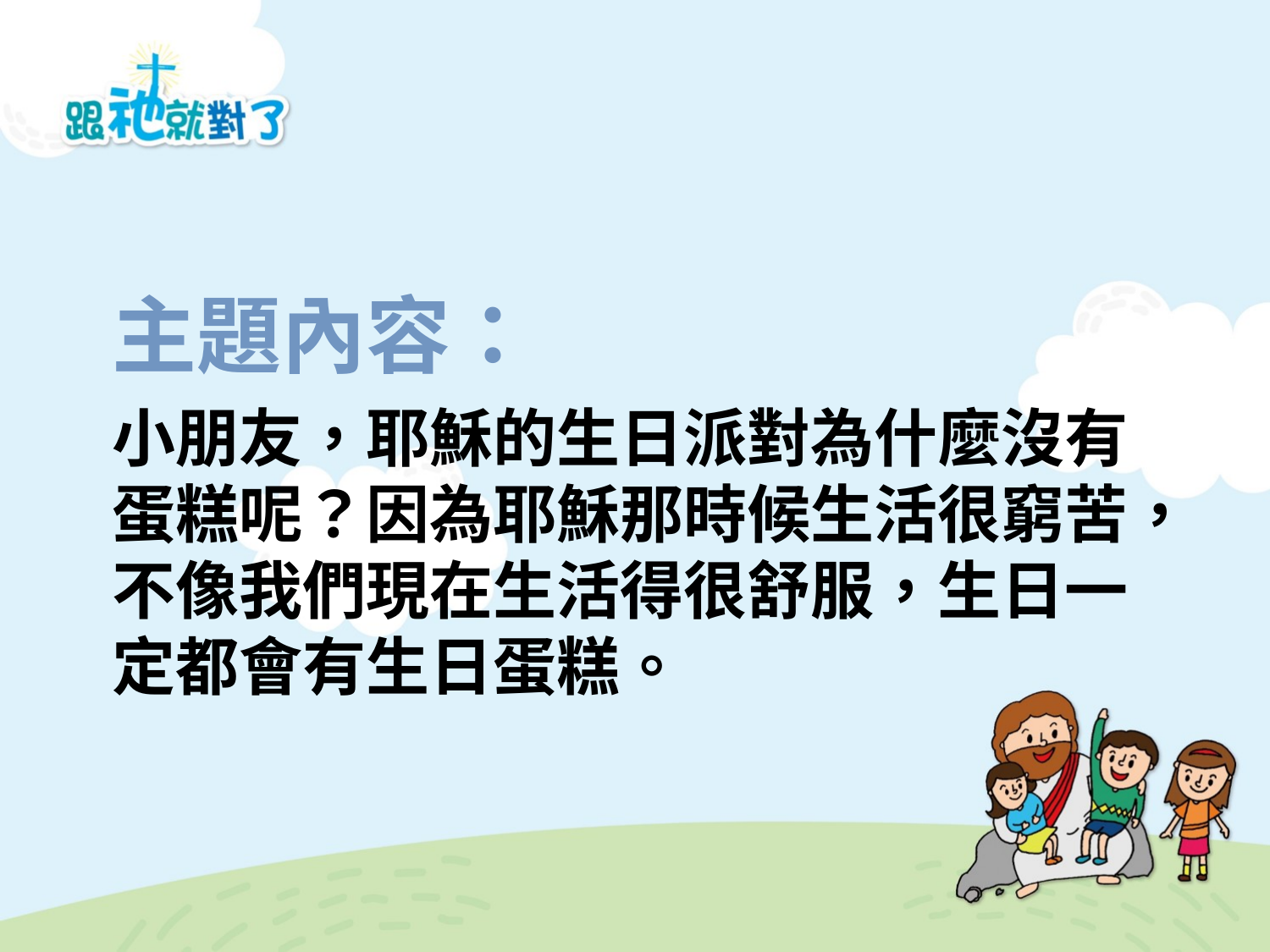

主題內容：
小朋友，耶穌的生日派對為什麼沒有蛋糕呢？因為耶穌那時候生活很窮苦，不像我們現在生活得很舒服，生日一定都會有生日蛋糕。